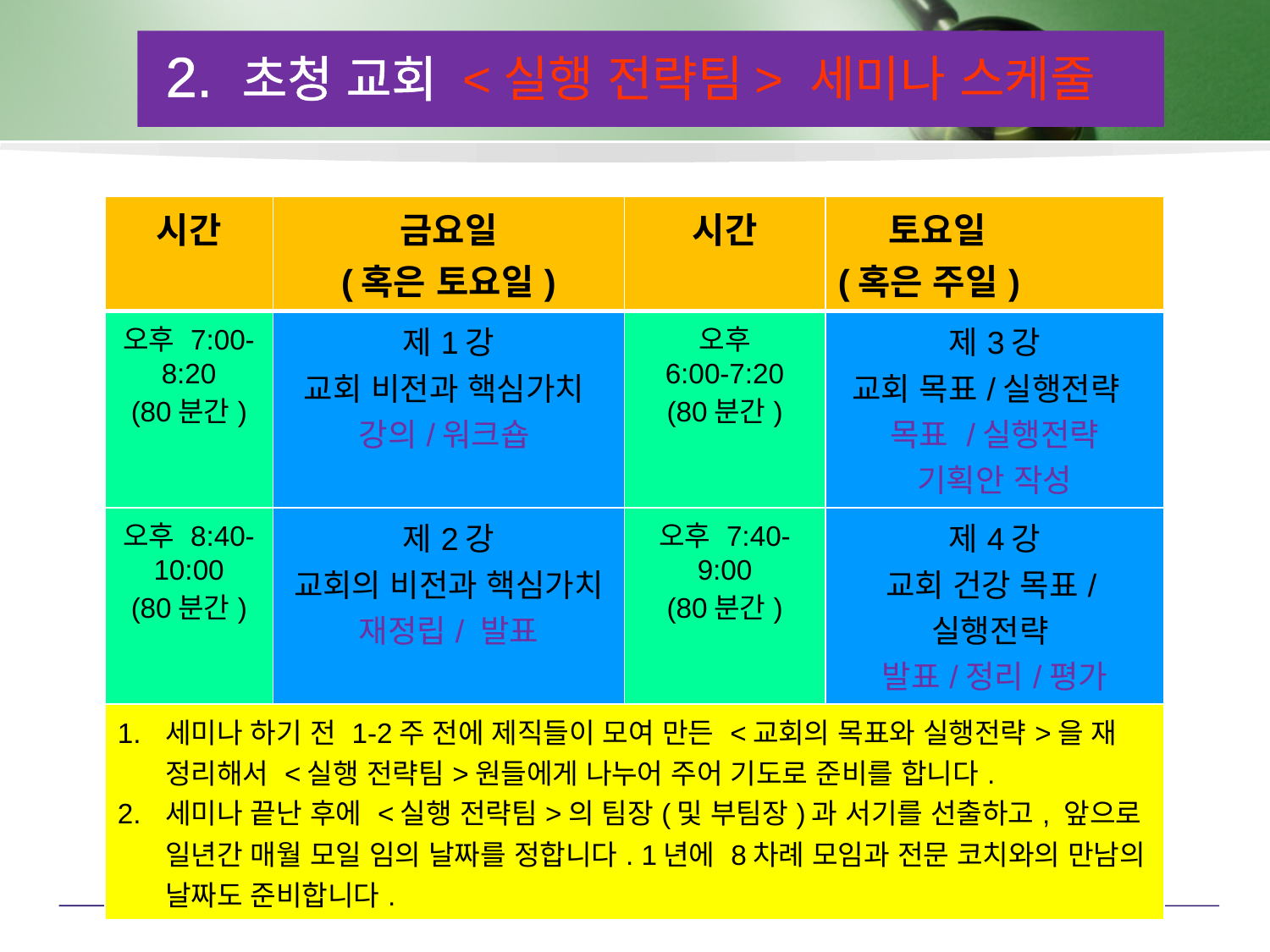

2. 초청 교회 <실행 전략팀> 세미나 스케줄
| 시간 | 금요일 (혹은 토요일) | 시간 | 토요일 (혹은 주일) |
| --- | --- | --- | --- |
| 오후 7:00-8:20 (80분간) | 제1강 교회 비전과 핵심가치 강의/워크숍 | 오후 6:00-7:20 (80분간) | 제3강 교회 목표/실행전략 목표 /실행전략 기획안 작성 |
| 오후 8:40- 10:00 (80분간) | 제2강 교회의 비전과 핵심가치 재정립/ 발표 | 오후 7:40- 9:00 (80분간) | 제4강 교회 건강 목표/실행전략 발표/정리/평가 |
| 세미나 하기 전 1-2주 전에 제직들이 모여 만든 <교회의 목표와 실행전략>을 재 정리해서 <실행 전략팀>원들에게 나누어 주어 기도로 준비를 합니다. 세미나 끝난 후에 <실행 전략팀>의 팀장(및 부팀장)과 서기를 선출하고, 앞으로 일년간 매월 모일 임의 날짜를 정합니다. 1년에 8차례 모임과 전문 코치와의 만남의 날짜도 준비합니다. |  |  |  |